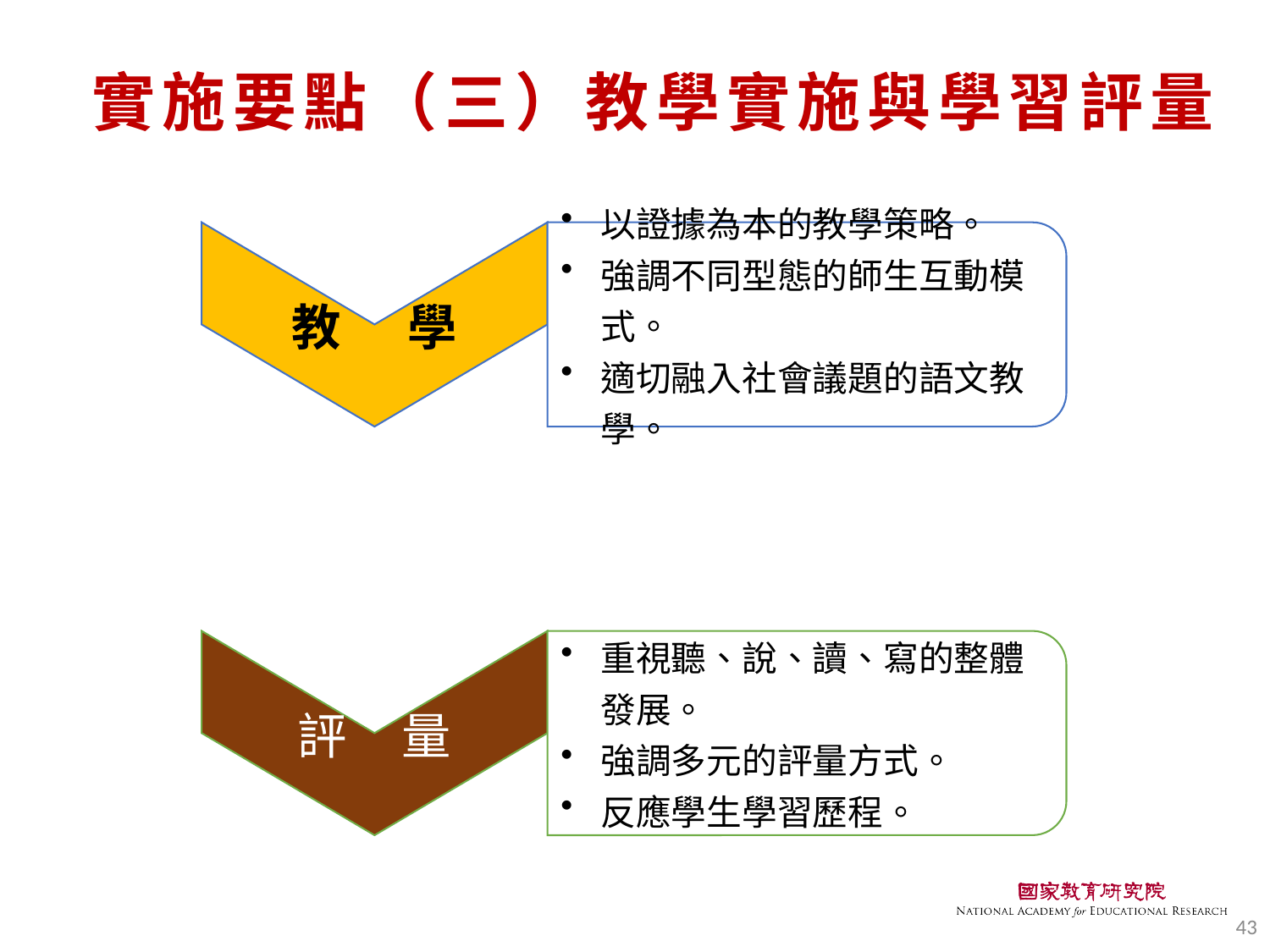

# 實施要點（三）教學實施與學習評量
教      學
以證據為本的教學策略。
評     量
重視聽、說、讀、寫的整體發展。
強調多元的評量方式。
強調不同型態的師生互動模式。
適切融入社會議題的語文教學。
反應學生學習歷程。
43